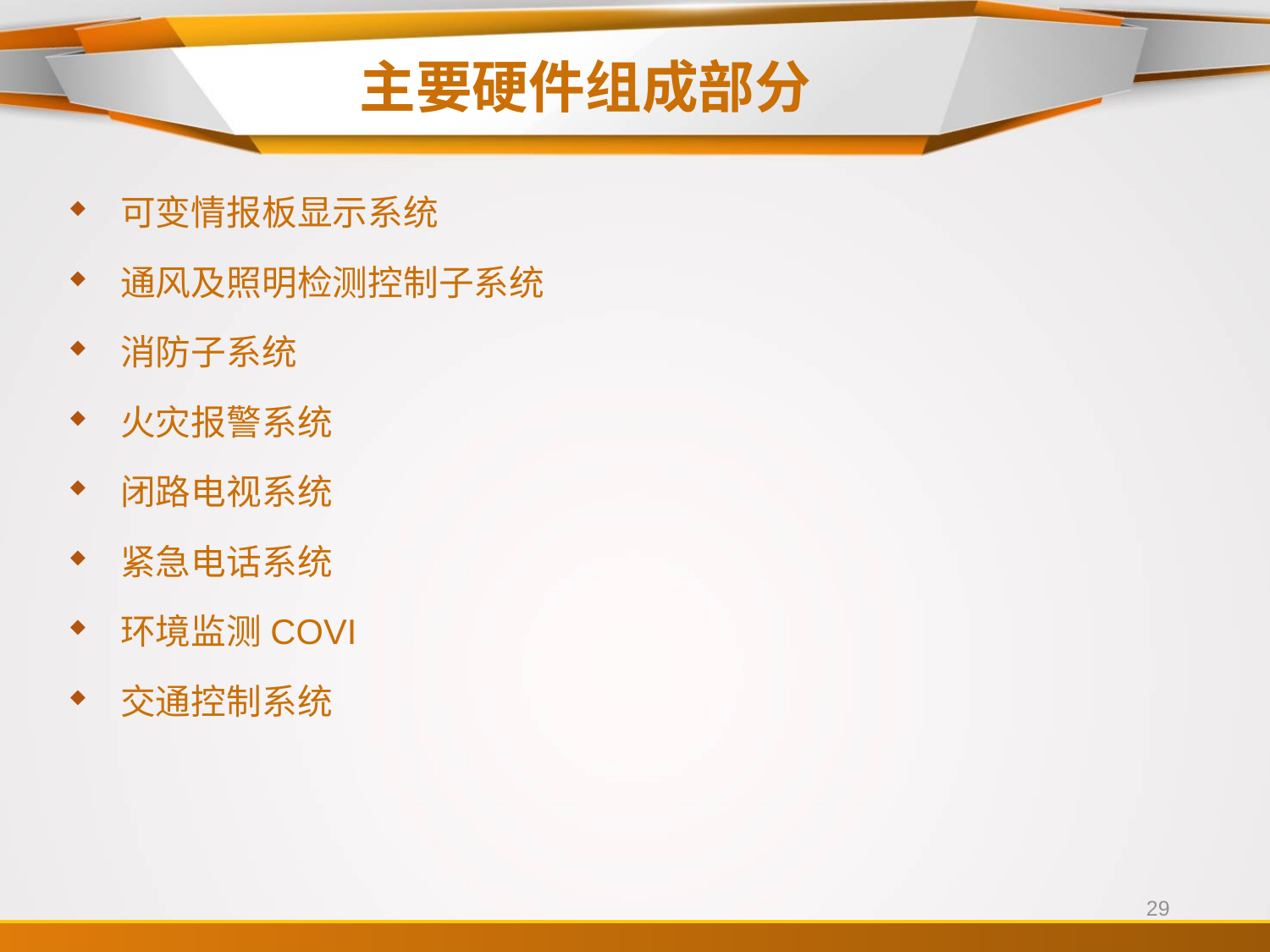

# 主要硬件组成部分
可变情报板显示系统
通风及照明检测控制子系统
消防子系统
火灾报警系统
闭路电视系统
紧急电话系统
环境监测COVI
交通控制系统
29